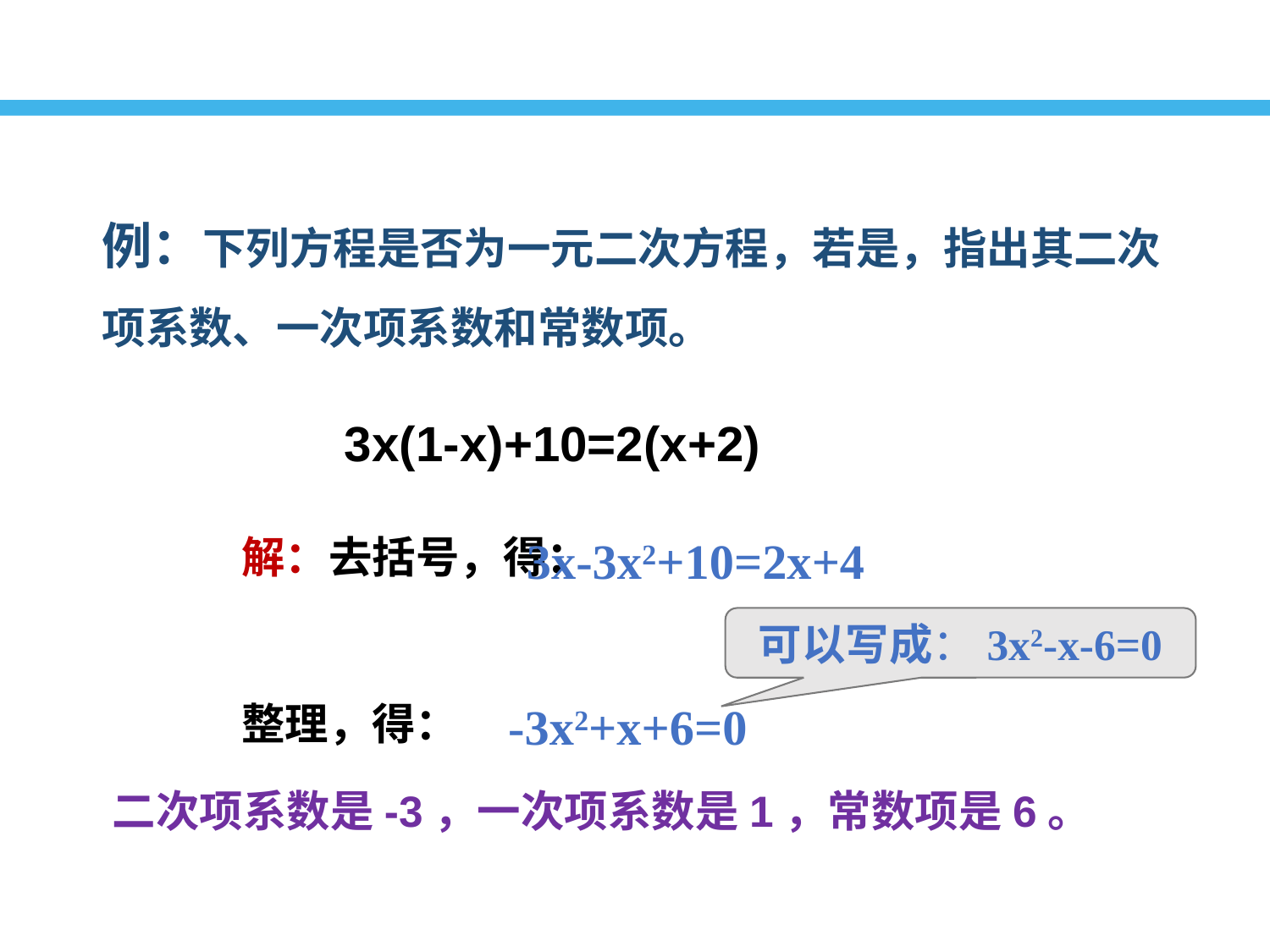

例：下列方程是否为一元二次方程，若是，指出其二次项系数、一次项系数和常数项。
  3x(1-x)+10=2(x+2)
解：去括号，得：
3x-3x2+10=2x+4
可以写成：3x2-x-6=0
整理，得：
-3x2+x+6=0
二次项系数是-3，一次项系数是1，常数项是6。